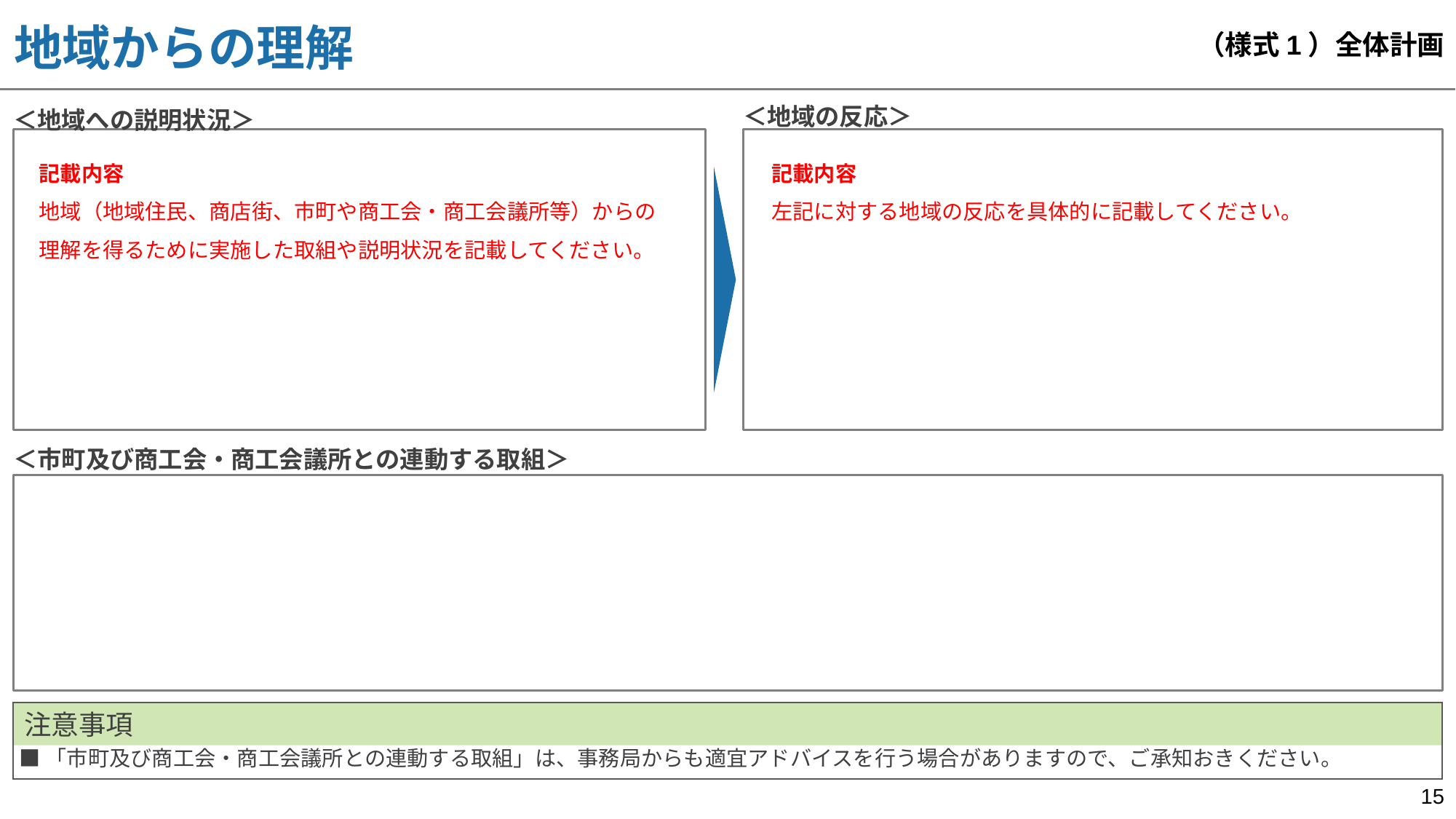

（様式1）全体計画
地域からの理解
＜地域の反応＞
＜地域への説明状況＞

記載内容
左記に対する地域の反応を具体的に記載してください。

記載内容
地域（地域住民、商店街、市町や商工会・商工会議所等）からの理解を得るために実施した取組や説明状況を記載してください。

＜市町及び商工会・商工会議所との連動する取組＞

注意事項

■「市町及び商工会・商工会議所との連動する取組」は、事務局からも適宜アドバイスを行う場合がありますので、ご承知おきください。
15